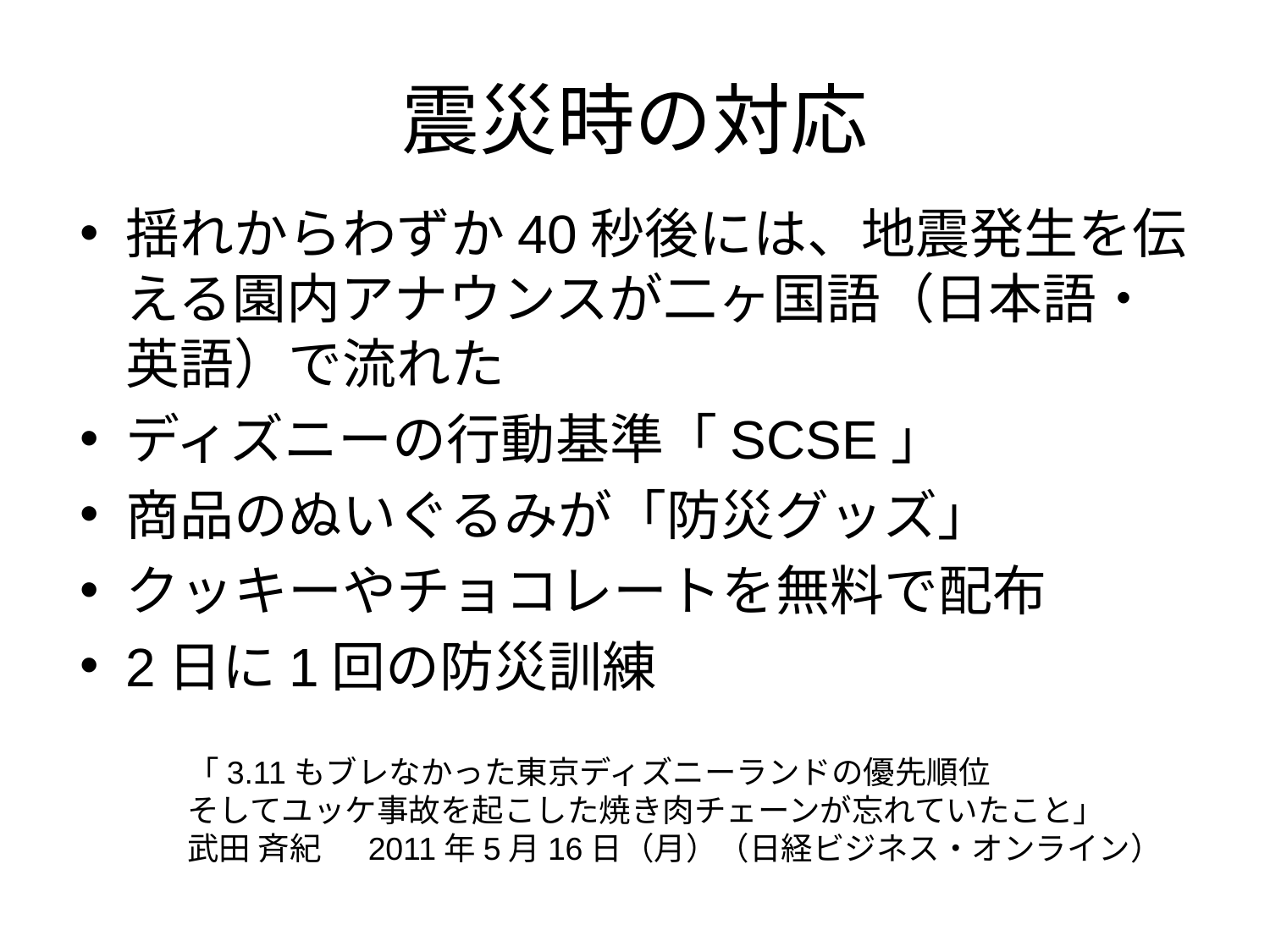

# 震災時の対応

揺れからわずか40秒後には、地震発生を伝える園内アナウンスが二ヶ国語（日本語・英語）で流れた
ディズニーの行動基準「SCSE」
商品のぬいぐるみが「防災グッズ」
クッキーやチョコレートを無料で配布
2日に1回の防災訓練

「3.11もブレなかった東京ディズニーランドの優先順位
そしてユッケ事故を起こした焼き肉チェーンが忘れていたこと」
武田 斉紀 　2011年5月16日（月）（日経ビジネス・オンライン）